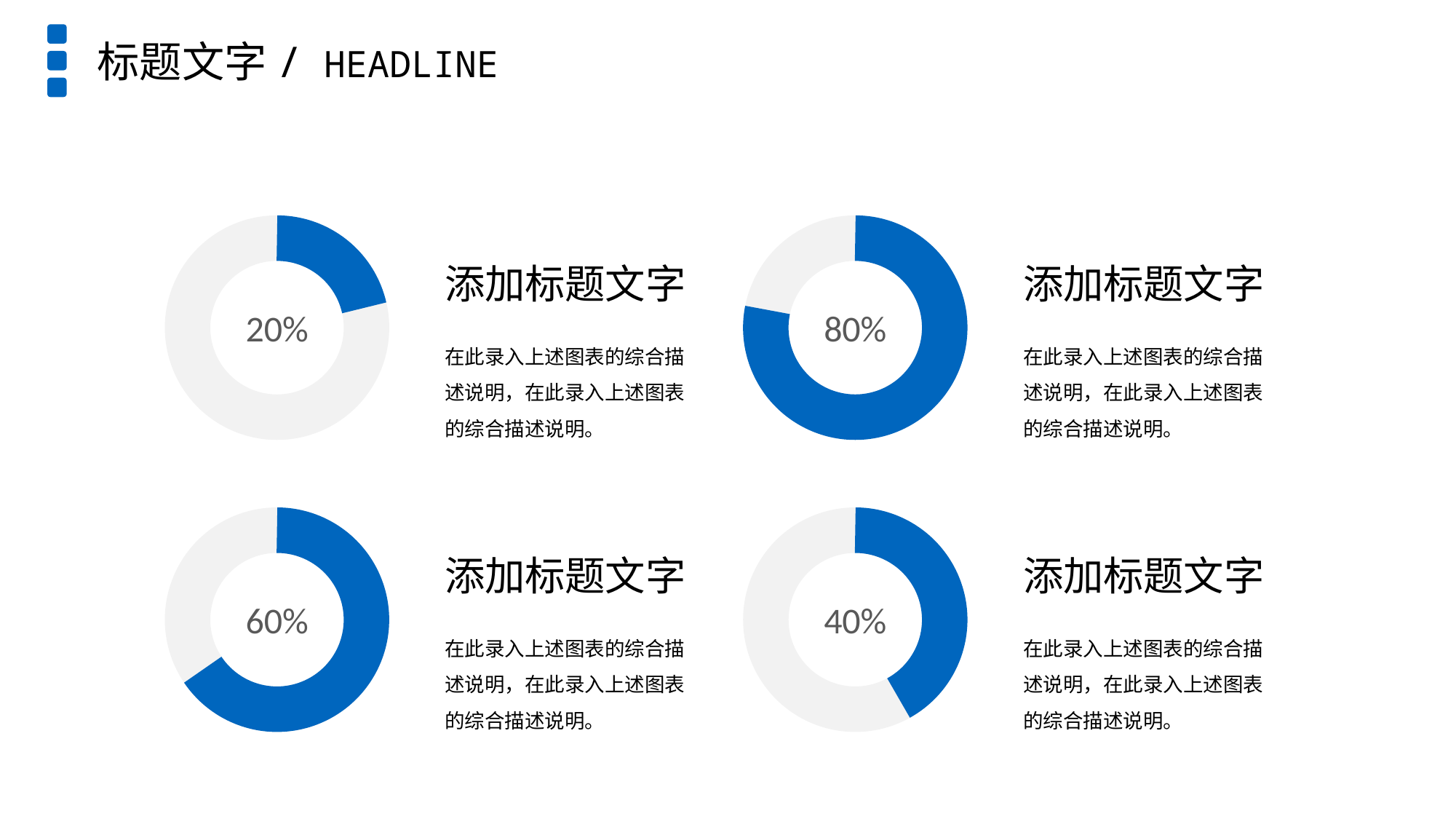

标题文字/ HEADLINE

添加标题文字

在此录入上述图表的综合描述说明，在此录入上述图表的综合描述说明。
添加标题文字

在此录入上述图表的综合描述说明，在此录入上述图表的综合描述说明。
20%
80%

添加标题文字

在此录入上述图表的综合描述说明，在此录入上述图表的综合描述说明。
添加标题文字

在此录入上述图表的综合描述说明，在此录入上述图表的综合描述说明。
60%
40%